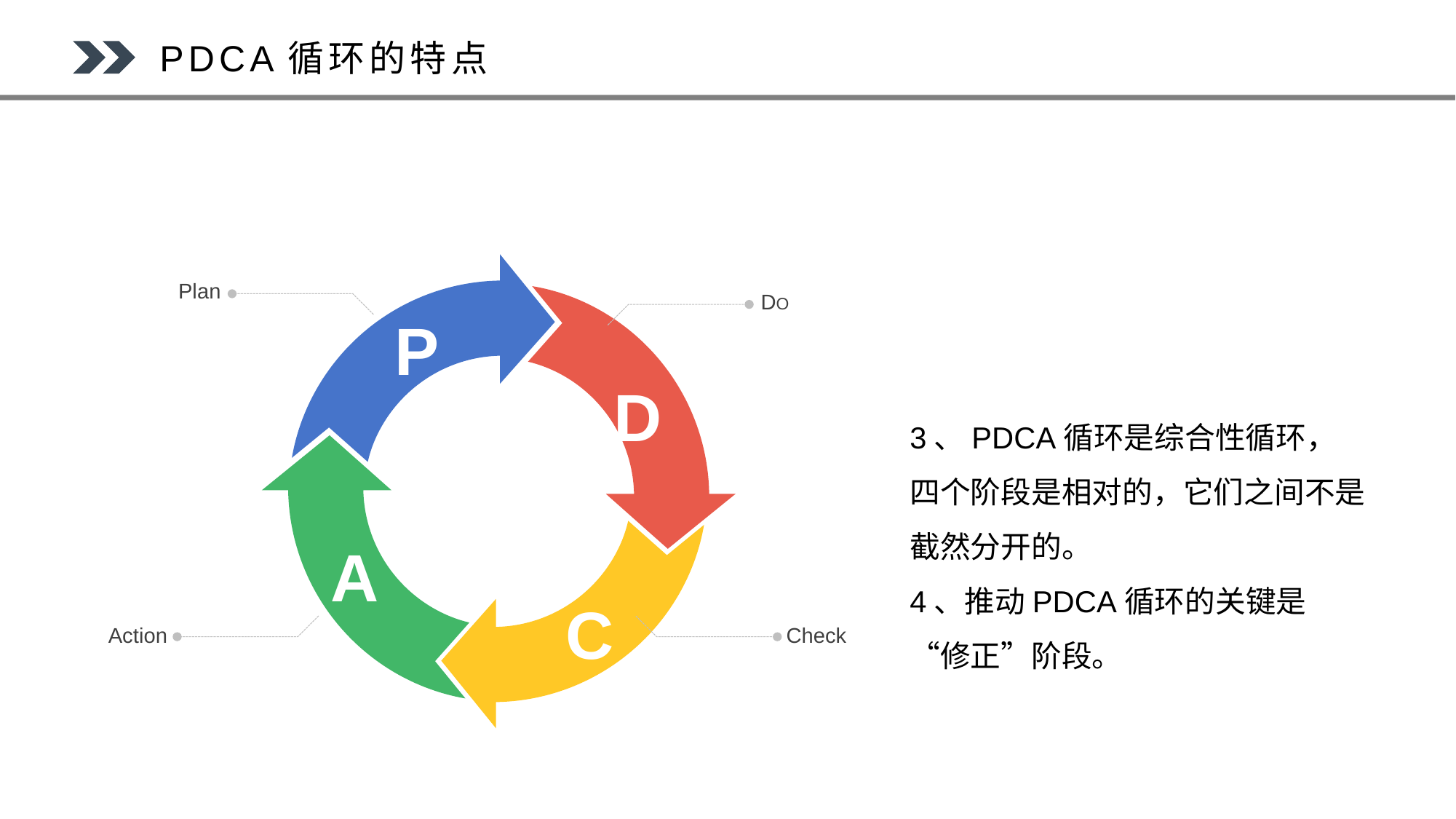

PDCA循环的特点

P
D
A
C
Plan

DO

# 3、PDCA循环是综合性循环，四个阶段是相对的，它们之间不是截然分开的。 4、推动PDCA循环的关键是“修正”阶段。
Action

Check